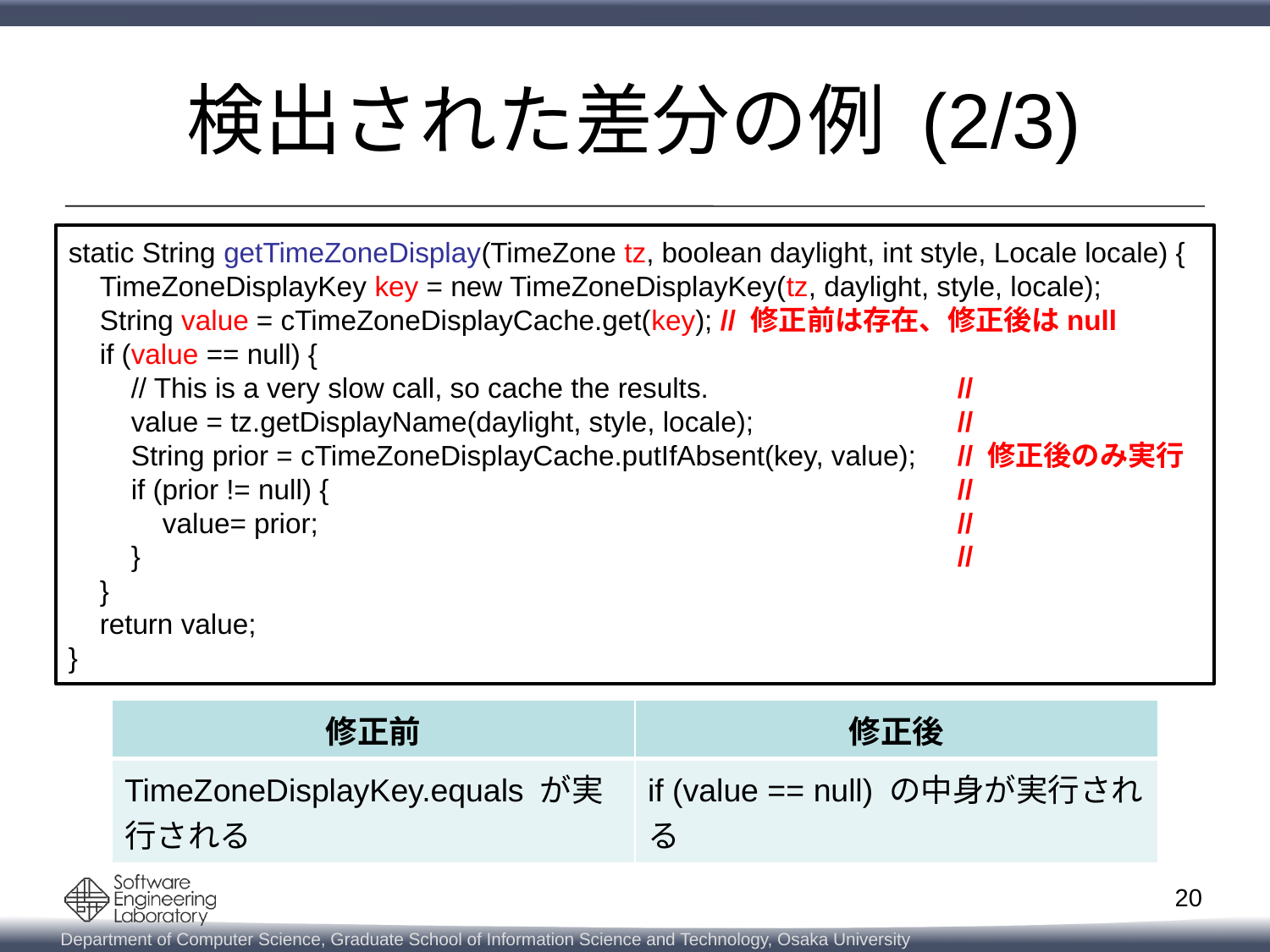

# 検出された差分の例 (2/3)
static String getTimeZoneDisplay(TimeZone tz, boolean daylight, int style, Locale locale) {
    TimeZoneDisplayKey key = new TimeZoneDisplayKey(tz, daylight, style, locale);
    String value = cTimeZoneDisplayCache.get(key); // 修正前は存在、修正後はnull
    if (value == null) {
        // This is a very slow call, so cache the results.		//
        value = tz.getDisplayName(daylight, style, locale);		//
        String prior = cTimeZoneDisplayCache.putIfAbsent(key, value);	// 修正後のみ実行
        if (prior != null) {					//
            value= prior;						//
        }							//
    }
    return value;
}
| 修正前 | 修正後 |
| --- | --- |
| TimeZoneDisplayKey.equals が実行される | if (value == null) の中身が実行される |
20